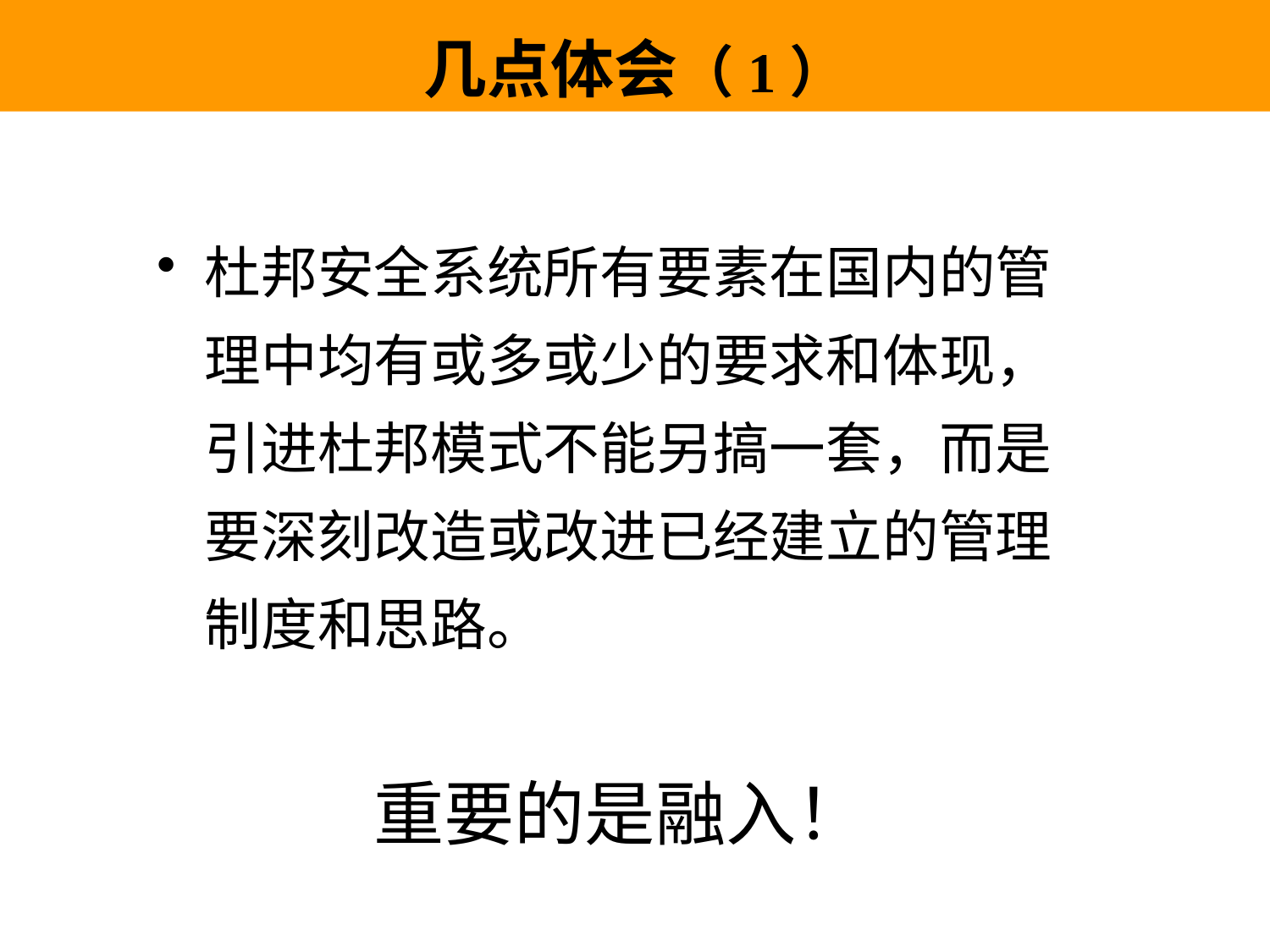

几点体会（1）
杜邦安全系统所有要素在国内的管理中均有或多或少的要求和体现，引进杜邦模式不能另搞一套，而是要深刻改造或改进已经建立的管理制度和思路。

重要的是融入！